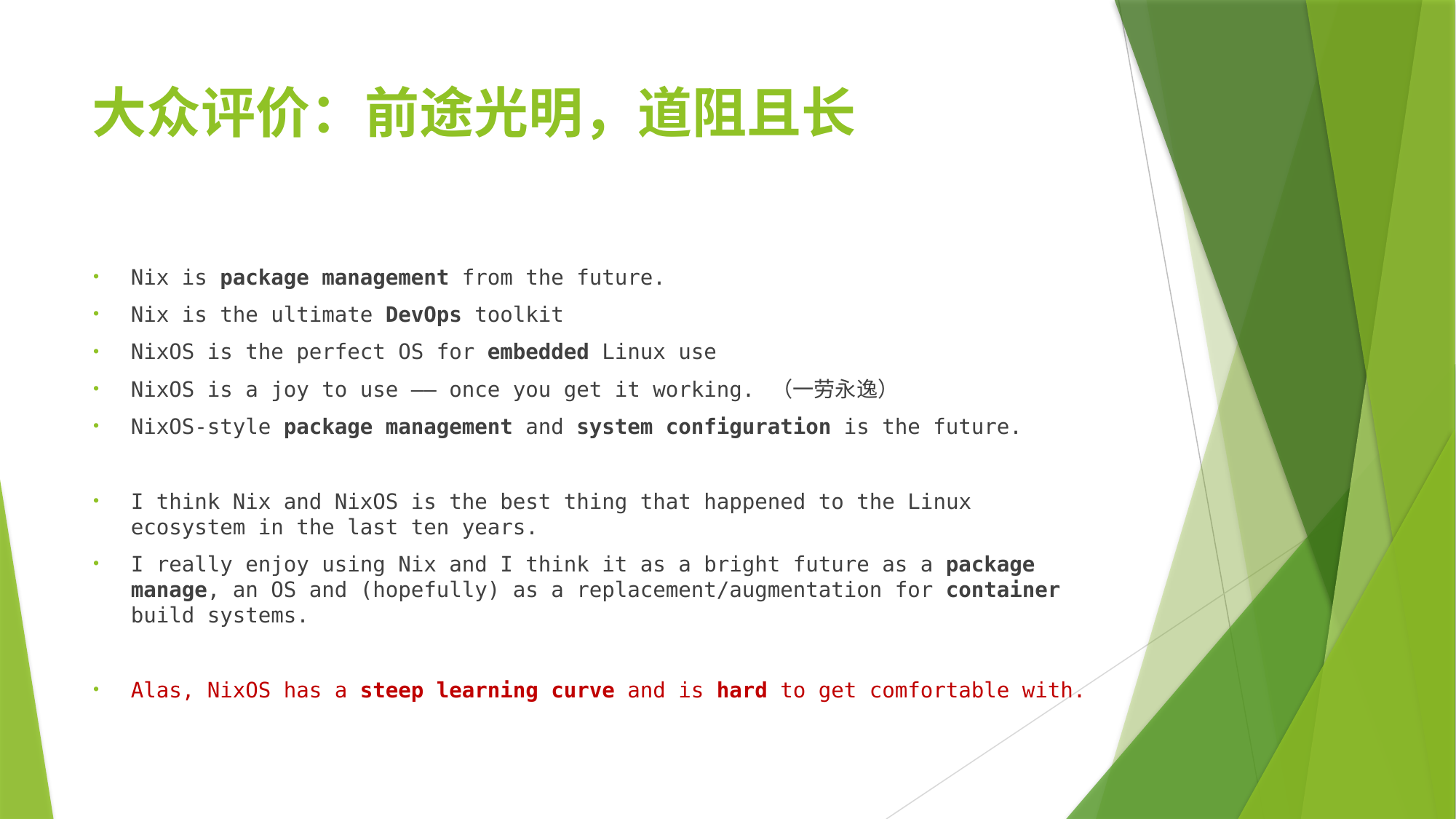

# 大众评价：前途光明，道阻且长
Nix is package management from the future.
Nix is the ultimate DevOps toolkit
NixOS is the perfect OS for embedded Linux use
NixOS is a joy to use –– once you get it working. （一劳永逸）
NixOS-style package management and system configuration is the future.

I think Nix and NixOS is the best thing that happened to the Linux ecosystem in the last ten years.
I really enjoy using Nix and I think it as a bright future as a package manage, an OS and (hopefully) as a replacement/augmentation for container build systems.

Alas, NixOS has a steep learning curve and is hard to get comfortable with.